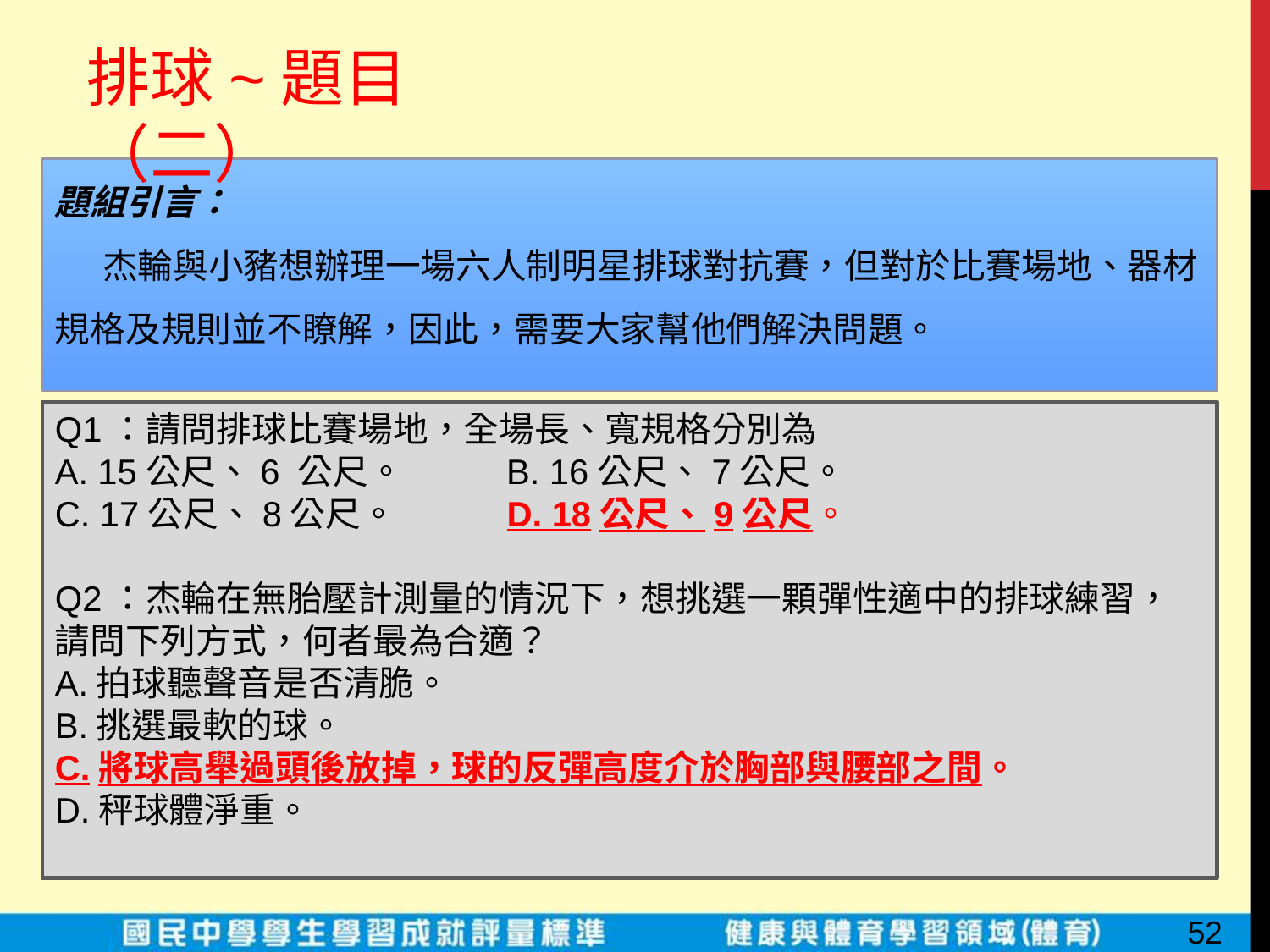

排球~題目（二）

題組引言：
     杰輪與小豬想辦理一場六人制明星排球對抗賽，但對於比賽場地、器材規格及規則並不瞭解，因此，需要大家幫他們解決問題。

# 排球~題目（一）

Q1：請問排球比賽場地，全場長、寬規格分別為
A. 15公尺、6 公尺。            B. 16公尺、7公尺。
C. 17公尺、8公尺。             D. 18公尺、9公尺。

Q2：杰輪在無胎壓計測量的情況下，想挑選一顆彈性適中的排球練習，請問下列方式，何者最為合適？
A.拍球聽聲音是否清脆。
B.挑選最軟的球。
C.將球高舉過頭後放掉，球的反彈高度介於胸部與腰部之間。
D.秤球體淨重。

52